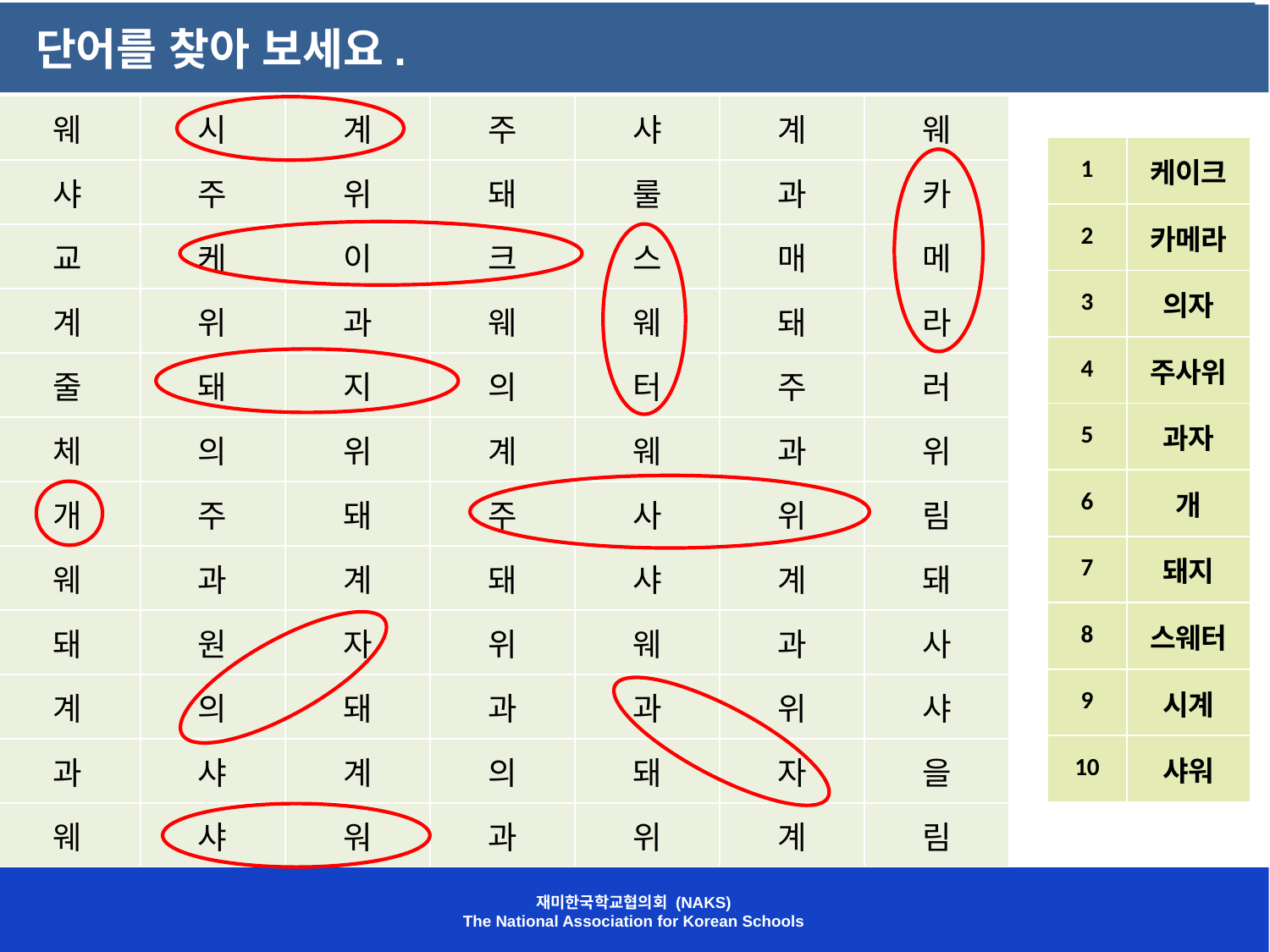

단어를 찾아 보세요.
| 웨 | 시 | 계 | 주 | 샤 | 계 | 웨 |
| --- | --- | --- | --- | --- | --- | --- |
| 샤 | 주 | 위 | 돼 | 룰 | 과 | 카 |
| 교 | 케 | 이 | 크 | 스 | 매 | 메 |
| 계 | 위 | 과 | 웨 | 웨 | 돼 | 라 |
| 줄 | 돼 | 지 | 의 | 터 | 주 | 러 |
| 체 | 의 | 위 | 계 | 웨 | 과 | 위 |
| 개 | 주 | 돼 | 주 | 사 | 위 | 림 |
| 웨 | 과 | 계 | 돼 | 샤 | 계 | 돼 |
| 돼 | 원 | 자 | 위 | 웨 | 과 | 사 |
| 계 | 의 | 돼 | 과 | 과 | 위 | 샤 |
| 과 | 샤 | 계 | 의 | 돼 | 자 | 을 |
| 웨 | 샤 | 워 | 과 | 위 | 계 | 림 |

| 1 | 케이크 |
| --- | --- |
| 2 | 카메라 |
| 3 | 의자 |
| 4 | 주사위 |
| 5 | 과자 |
| 6 | 개 |
| 7 | 돼지 |
| 8 | 스웨터 |
| 9 | 시계 |
| 10 | 샤워 |

재미한국학교협의회 (NAKS)
The National Association for Korean Schools